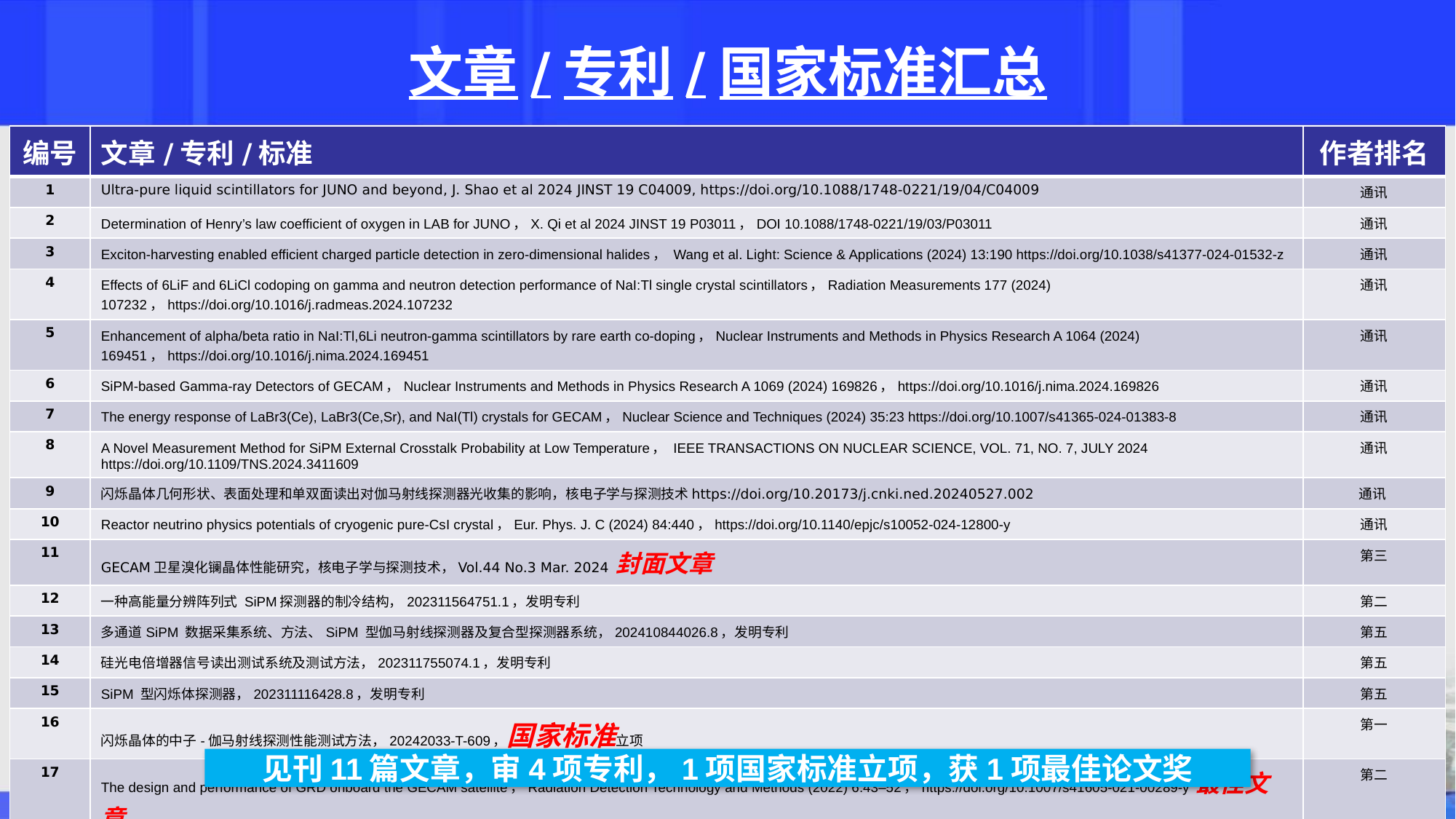

文章/专利/国家标准汇总
| 编号 | 文章/专利/标准 | 作者排名 |
| --- | --- | --- |
| 1 | Ultra-pure liquid scintillators for JUNO and beyond, J. Shao et al 2024 JINST 19 C04009, https://doi.org/10.1088/1748-0221/19/04/C04009 | 通讯 |
| 2 | Determination of Henry’s law coefficient of oxygen in LAB for JUNO，X. Qi et al 2024 JINST 19 P03011，DOI 10.1088/1748-0221/19/03/P03011 | 通讯 |
| 3 | Exciton-harvesting enabled efficient charged particle detection in zero-dimensional halides， Wang et al. Light: Science & Applications (2024) 13:190 https://doi.org/10.1038/s41377-024-01532-z | 通讯 |
| 4 | Effects of 6LiF and 6LiCl codoping on gamma and neutron detection performance of NaI:Tl single crystal scintillators，Radiation Measurements 177 (2024) 107232，https://doi.org/10.1016/j.radmeas.2024.107232 | 通讯 |
| 5 | Enhancement of alpha/beta ratio in NaI:Tl,6Li neutron-gamma scintillators by rare earth co-doping，Nuclear Instruments and Methods in Physics Research A 1064 (2024) 169451，https://doi.org/10.1016/j.nima.2024.169451 | 通讯 |
| 6 | SiPM-based Gamma-ray Detectors of GECAM，Nuclear Instruments and Methods in Physics Research A 1069 (2024) 169826，https://doi.org/10.1016/j.nima.2024.169826 | 通讯 |
| 7 | The energy response of LaBr3(Ce), LaBr3(Ce,Sr), and NaI(Tl) crystals for GECAM，Nuclear Science and Techniques (2024) 35:23 https://doi.org/10.1007/s41365-024-01383-8 | 通讯 |
| 8 | A Novel Measurement Method for SiPM External Crosstalk Probability at Low Temperature， IEEE TRANSACTIONS ON NUCLEAR SCIENCE, VOL. 71, NO. 7, JULY 2024 https://doi.org/10.1109/TNS.2024.3411609 | 通讯 |
| 9 | 闪烁晶体几何形状、表面处理和单双面读出对伽马射线探测器光收集的影响，核电子学与探测技术https://doi.org/10.20173/j.cnki.ned.20240527.002 | 通讯 |
| 10 | Reactor neutrino physics potentials of cryogenic pure-CsI crystal，Eur. Phys. J. C (2024) 84:440，https://doi.org/10.1140/epjc/s10052-024-12800-y | 通讯 |
| 11 | GECAM卫星溴化镧晶体性能研究，核电子学与探测技术，Vol.44 No.3 Mar. 2024 封面文章 | 第三 |
| 12 | 一种高能量分辨阵列式 SiPM探测器的制冷结构，202311564751.1，发明专利 | 第二 |
| 13 | 多通道SiPM 数据采集系统、方法、SiPM 型伽马射线探测器及复合型探测器系统，202410844026.8，发明专利 | 第五 |
| 14 | 硅光电倍增器信号读出测试系统及测试方法，202311755074.1，发明专利 | 第五 |
| 15 | SiPM 型闪烁体探测器，202311116428.8，发明专利 | 第五 |
| 16 | 闪烁晶体的中子-伽马射线探测性能测试方法，20242033-T-609，国家标准立项 | 第一 |
| 17 | The design and performance of GRD onboard the GECAM satellite，Radiation Detection Technology and Methods (2022) 6:43–52，https://doi.org/10.1007/s41605-021-00289-y 最佳文章 | 第二 |
14
见刊11篇文章，审4项专利，1项国家标准立项，获1项最佳论文奖